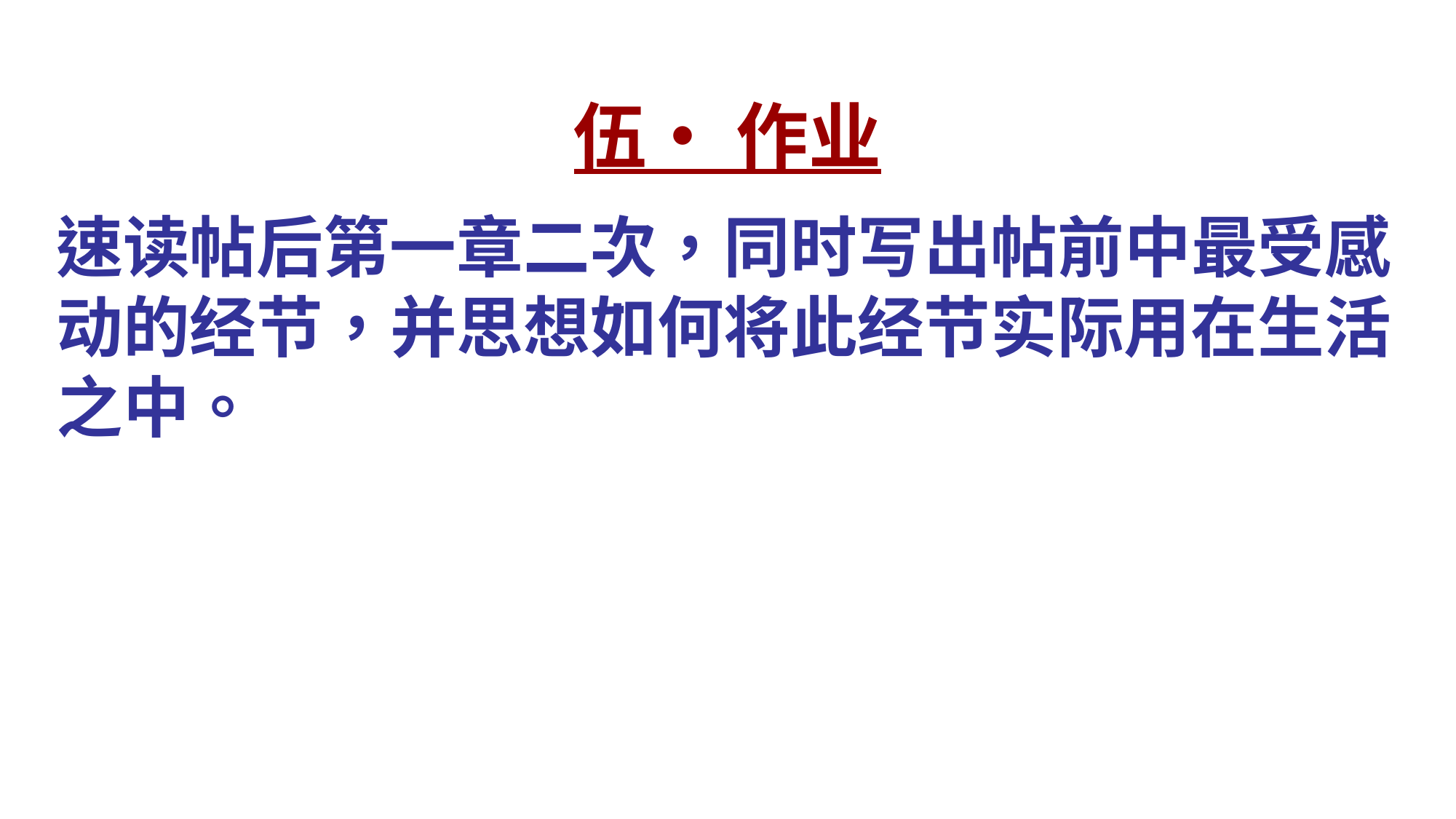

伍‧ 作业
速读帖后第一章二次，同时写出帖前中最受感动的经节，并思想如何将此经节实际用在生活之中。